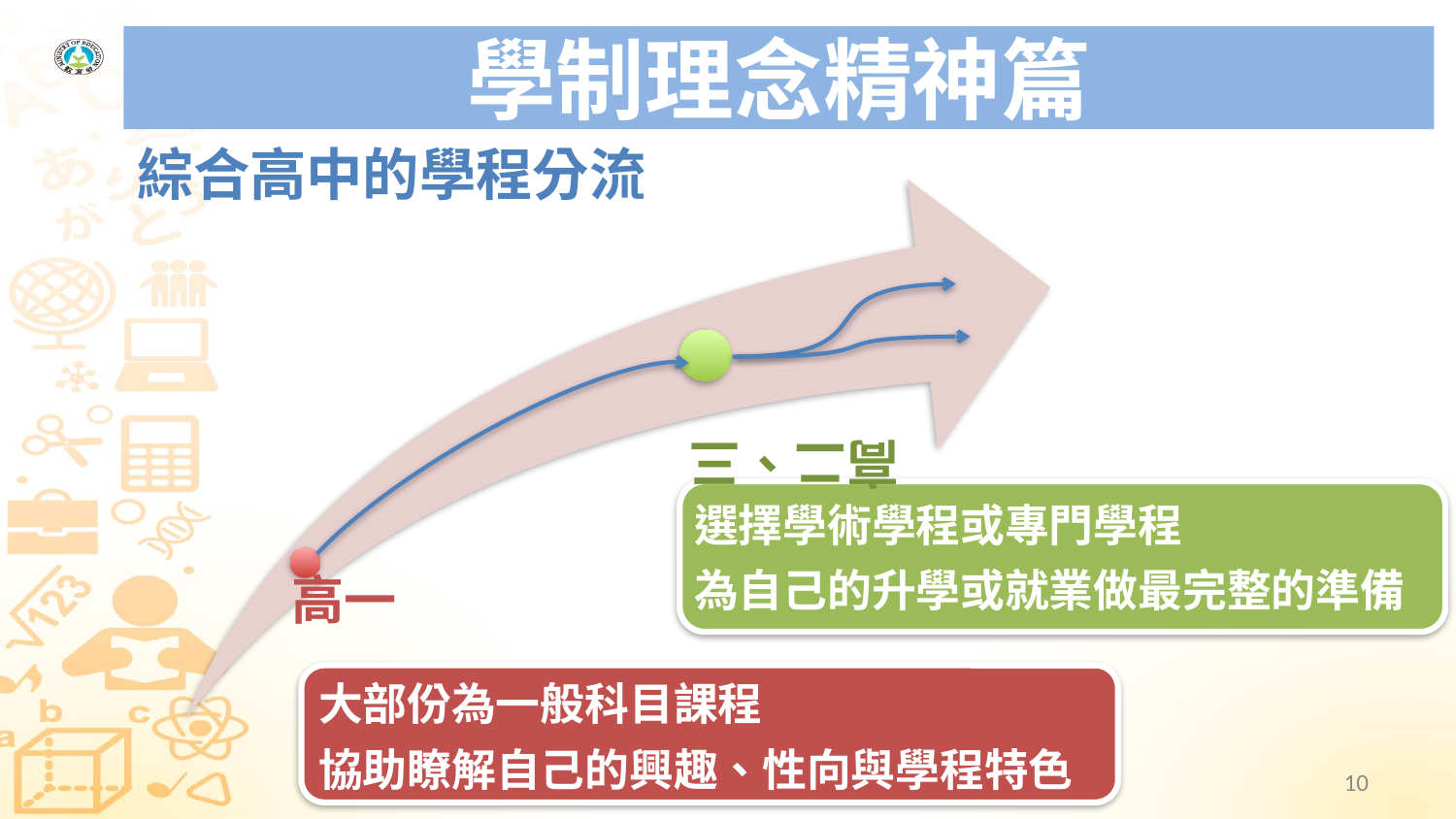

# 學制理念精神篇
綜合高中的學程分流
高一
高二、三

選擇學術學程或專門學程
為自己的升學或就業做最完整的準備

大部份為一般科目課程
協助瞭解自己的興趣、性向與學程特色
10